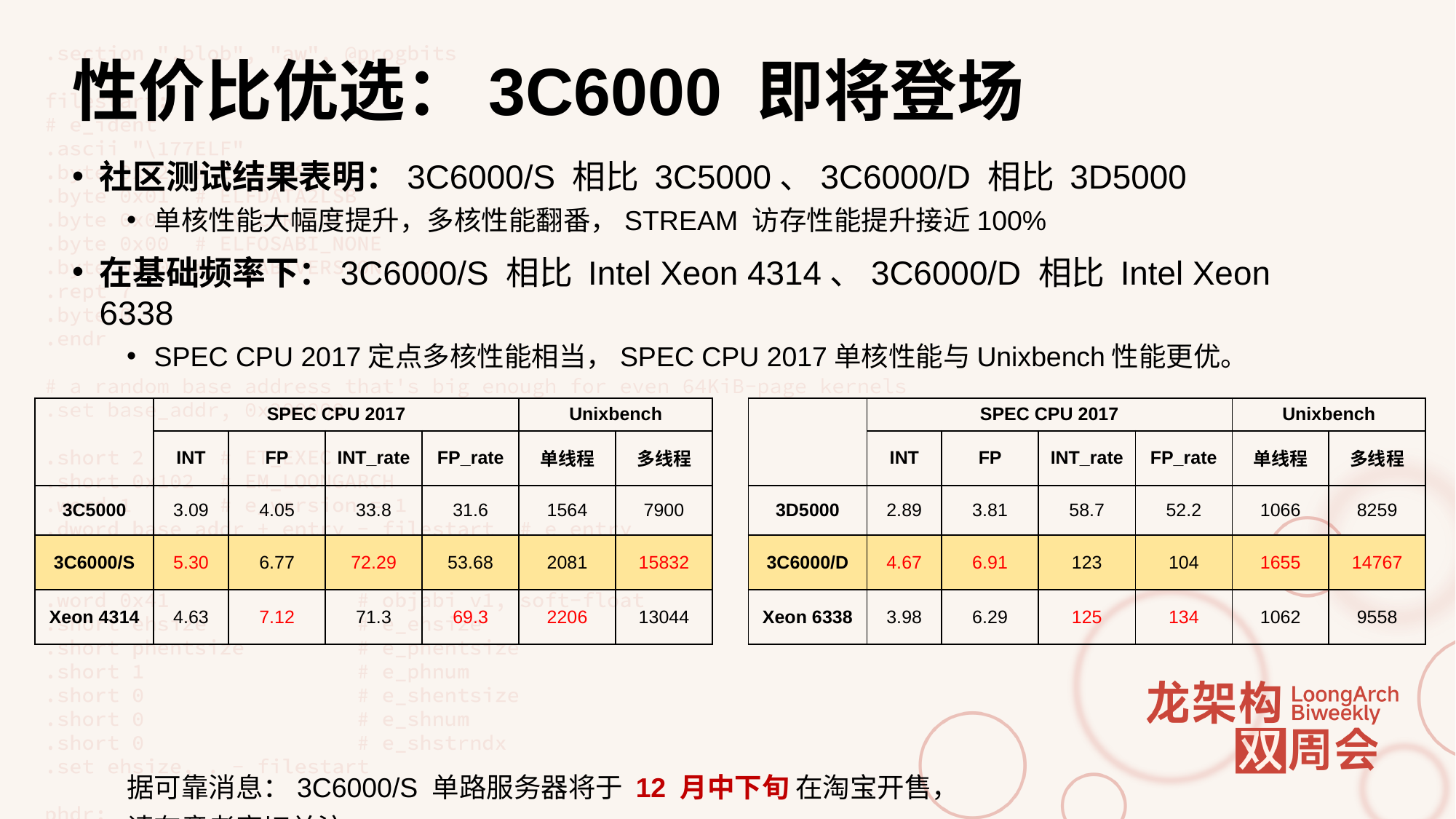

# 性价比优选：3C6000 即将登场
社区测试结果表明：3C6000/S 相比 3C5000、3C6000/D 相比 3D5000
单核性能大幅度提升，多核性能翻番，STREAM 访存性能提升接近100%
在基础频率下：3C6000/S 相比 Intel Xeon 4314、3C6000/D 相比 Intel Xeon 6338
SPEC CPU 2017定点多核性能相当，SPEC CPU 2017单核性能与Unixbench性能更优。

据可靠消息：3C6000/S 单路服务器将于 12 月中下旬 在淘宝开售，
请有意者密切关注。
|  | SPEC CPU 2017 |  |  |  | Unixbench |  |
| --- | --- | --- | --- | --- | --- | --- |
|  | INT | FP | INT\_rate | FP\_rate | 单线程 | 多线程 |
| 3C5000 | 3.09 | 4.05 | 33.8 | 31.6 | 1564 | 7900 |
| 3C6000/S | 5.30 | 6.77 | 72.29 | 53.68 | 2081 | 15832 |
| Xeon 4314 | 4.63 | 7.12 | 71.3 | 69.3 | 2206 | 13044 |
|  | SPEC CPU 2017 |  |  |  | Unixbench |  |
| --- | --- | --- | --- | --- | --- | --- |
|  | INT | FP | INT\_rate | FP\_rate | 单线程 | 多线程 |
| 3D5000 | 2.89 | 3.81 | 58.7 | 52.2 | 1066 | 8259 |
| 3C6000/D | 4.67 | 6.91 | 123 | 104 | 1655 | 14767 |
| Xeon 6338 | 3.98 | 6.29 | 125 | 134 | 1062 | 9558 |